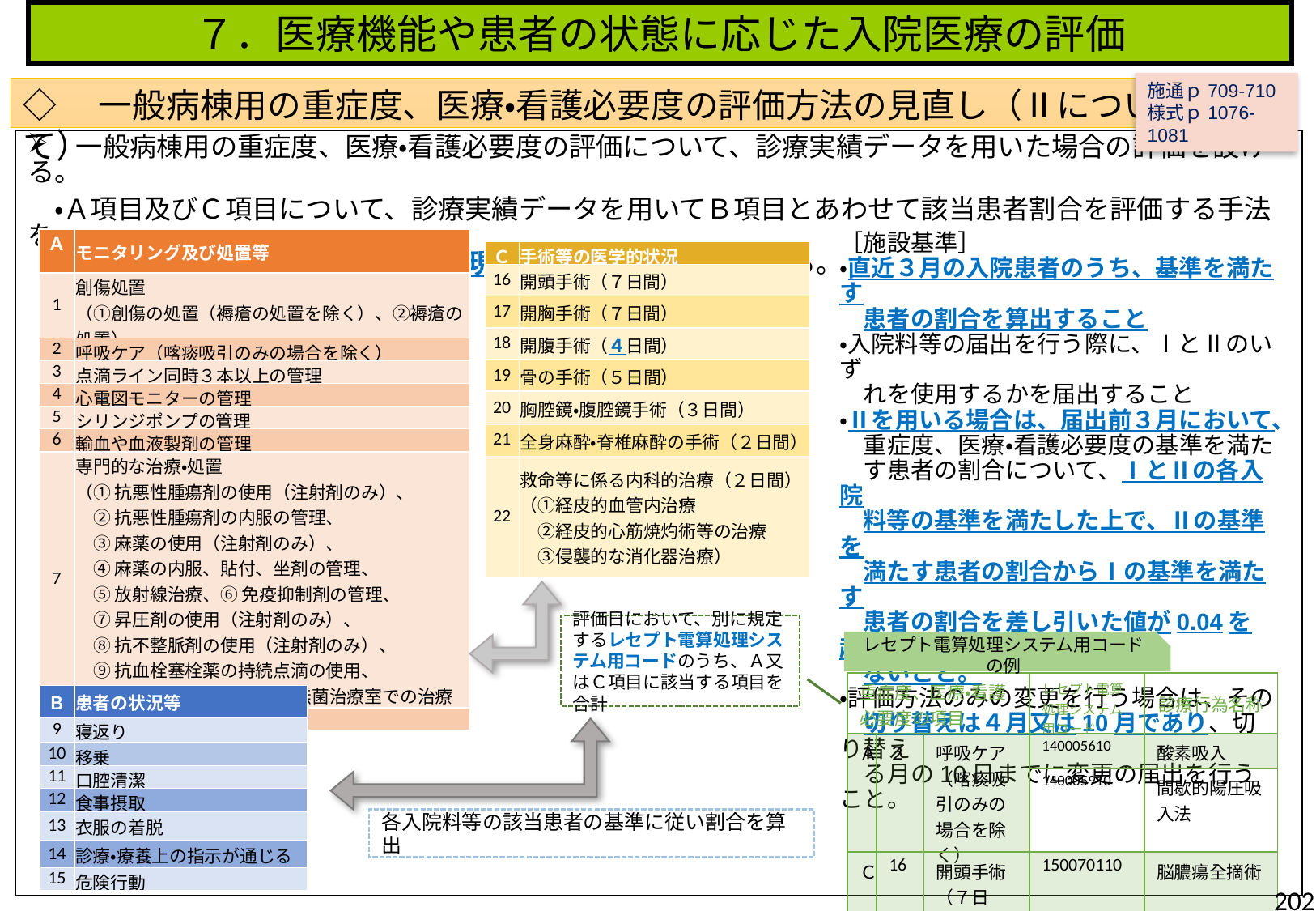

７．医療機能や患者の状態に応じた入院医療の評価
施通ｐ709-710
様式ｐ1076-1081
◇　一般病棟用の重症度、医療・看護必要度の評価方法の見直し（Ⅱについて）
　一般病棟用の重症度、医療・看護必要度の評価について、診療実績データを用いた場合の評価を設ける。
　・Ａ項目及びＣ項目について、診療実績データを用いてＢ項目とあわせて該当患者割合を評価する手法を
　重症度、医療・看護必要度Ⅱとして現行の方法と選択可能とする。

［施設基準］
・直近３月の入院患者のうち、基準を満たす
　患者の割合を算出すること
・入院料等の届出を行う際に、ⅠとⅡのいず
　れを使用するかを届出すること
・Ⅱを用いる場合は、届出前３月において、
　重症度、医療・看護必要度の基準を満た
　す患者の割合について、ⅠとⅡの各入院
　料等の基準を満たした上で、Ⅱの基準を
　満たす患者の割合からⅠの基準を満たす
　患者の割合を差し引いた値が0.04を超え
　ないこと。
・評価方法のみの変更を行う場合は、その
　切り替えは４月又は10月であり、切り替え
　る月の10日までに変更の届出を行うこと。
| Ａ | モニタリング及び処置等 |
| --- | --- |
| 1 | 創傷処置 （①創傷の処置（褥瘡の処置を除く）、②褥瘡の処置） |
| 2 | 呼吸ケア（喀痰吸引のみの場合を除く） |
| 3 | 点滴ライン同時３本以上の管理 |
| 4 | 心電図モニターの管理 |
| 5 | シリンジポンプの管理 |
| 6 | 輸血や血液製剤の管理 |
| 7 | 専門的な治療・処置 （① 抗悪性腫瘍剤の使用（注射剤のみ）、 　② 抗悪性腫瘍剤の内服の管理、 　③ 麻薬の使用（注射剤のみ）、 　④ 麻薬の内服、貼付、坐剤の管理、 　⑤ 放射線治療、⑥ 免疫抑制剤の管理、 　⑦ 昇圧剤の使用（注射剤のみ）、 　⑧ 抗不整脈剤の使用（注射剤のみ）、 　⑨ 抗血栓塞栓薬の持続点滴の使用、 　⑩ ドレナージの管理、⑪ 無菌治療室での治療 ） |
| 8 | 救急搬送後の入院（２日間） |
| Ｃ | 手術等の医学的状況 |
| --- | --- |
| 16 | 開頭手術（７日間） |
| 17 | 開胸手術（７日間） |
| 18 | 開腹手術（４日間） |
| 19 | 骨の手術（５日間） |
| 20 | 胸腔鏡・腹腔鏡手術（３日間） |
| 21 | 全身麻酔・脊椎麻酔の手術（２日間） |
| 22 | 救命等に係る内科的治療（２日間） （①経皮的血管内治療 　②経皮的心筋焼灼術等の治療 　③侵襲的な消化器治療） |

評価日において、別に規定するレセプト電算処理システム用コードのうち、Ａ又はＣ項目に該当する項目を合計
レセプト電算処理システム用コードの例
| 重症度、医療・看護必要度の項目 |  |  | レセプト電算処理システム用コード | 診療行為名称 |
| --- | --- | --- | --- | --- |
| Ａ | ２ | 呼吸ケア（喀痰吸引のみの場合を除く） | 140005610 | 酸素吸入 |
|  |  |  | 140005910 | 間歇的陽圧吸入法 |
| Ｃ | 16 | 開頭手術（７日間） | 150070110 | 脳膿瘍全摘術 |
| Ｂ | 患者の状況等 |
| --- | --- |
| 9 | 寝返り |
| 10 | 移乗 |
| 11 | 口腔清潔 |
| 12 | 食事摂取 |
| 13 | 衣服の着脱 |
| 14 | 診療・療養上の指示が通じる |
| 15 | 危険行動 |

各入院料等の該当患者の基準に従い割合を算出
202